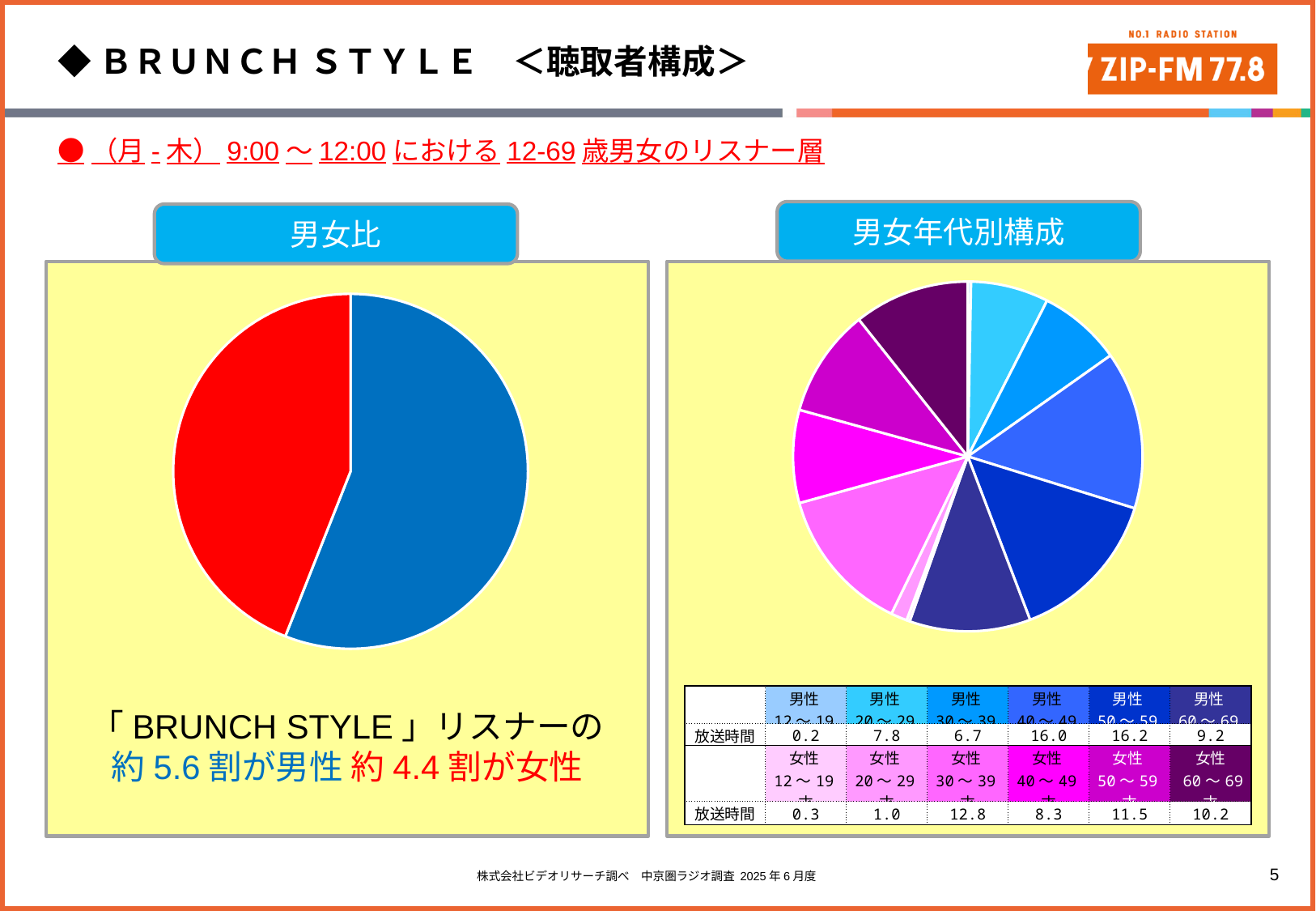

◆ＢＲＵＮＣＨ ＳＴＹＬＥ　＜聴取者構成＞
●（月-木）9:00～12:00における12-69歳男女のリスナー層
男女年代別構成
男女比

### Chart

| Category | 09:00 | 10:00 | 11:00 |
|---|---|---|---|
| 男性 12～19才 | 0.3 | 0.2 | 0.2 |
| 男性 20～29才 | 7.2 | 7.4 | 8.8 |
| 男性 30～39才 | 7.7 | 6.6 | 5.6 |
| 男性 40～49才 | 14.6 | 17.3 | 16.1 |
| 男性 50～59才 | 14.4 | 17.1 | 17.1 |
| 男性 60～69才 | 11.2 | 7.9 | 8.2 |
| 女性 12～19才 | 0.3 | 0.4 | 0.1 |
| 女性 20～29才 | 1.5 | 0.9 | 0.6 |
| 女性 30～39才 | 13.5 | 13.5 | 11.2 |
| 女性 40～49才 | 8.6 | 8.0 | 8.3 |
| 女性 50～59才 | 10.0 | 10.3 | 14.4 |
| 女性 60～69才 | 10.7 | 10.3 | 9.6 |

### Chart

| Category |  |
|---|---|
| 男性 | 56.0 |
| 女性 | 44.0 |
|  | 男性 12～19才 | 男性 20～29才 | 男性 30～39才 | 男性 40～49才 | 男性 50～59才 | 男性 60～69才 |
| --- | --- | --- | --- | --- | --- | --- |
| 放送時間 | 0.2 | 7.8 | 6.7 | 16.0 | 16.2 | 9.2 |
|  | 女性 12～19才 | 女性 20～29才 | 女性 30～39才 | 女性 40～49才 | 女性 50～59才 | 女性 60～69才 |
| 放送時間 | 0.3 | 1.0 | 12.8 | 8.3 | 11.5 | 10.2 |
「BRUNCH STYLE」リスナーの
約5.6割が男性 約4.4割が女性
株式会社ビデオリサーチ調べ　中京圏ラジオ調査 2025年6月度